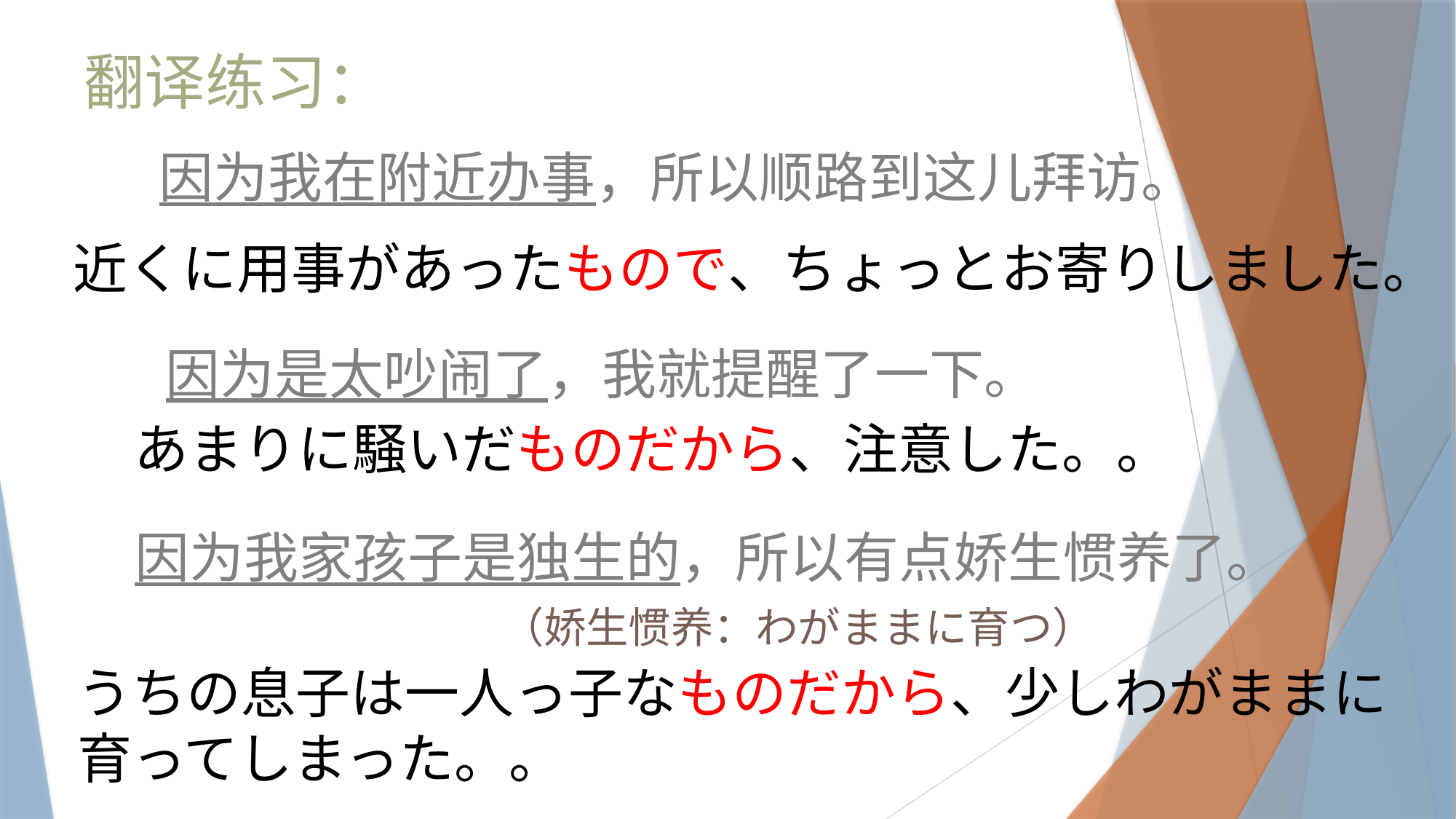

翻译练习：
因为我在附近办事，所以顺路到这儿拜访。
近くに用事があったもので、ちょっとお寄りしました。
因为是太吵闹了，我就提醒了一下。
あまりに騒いだものだから、注意した。。
因为我家孩子是独生的，所以有点娇生惯养了。
                             （娇生惯养：わがままに育つ）
うちの息子は一人っ子なものだから、少しわがままに
育ってしまった。。